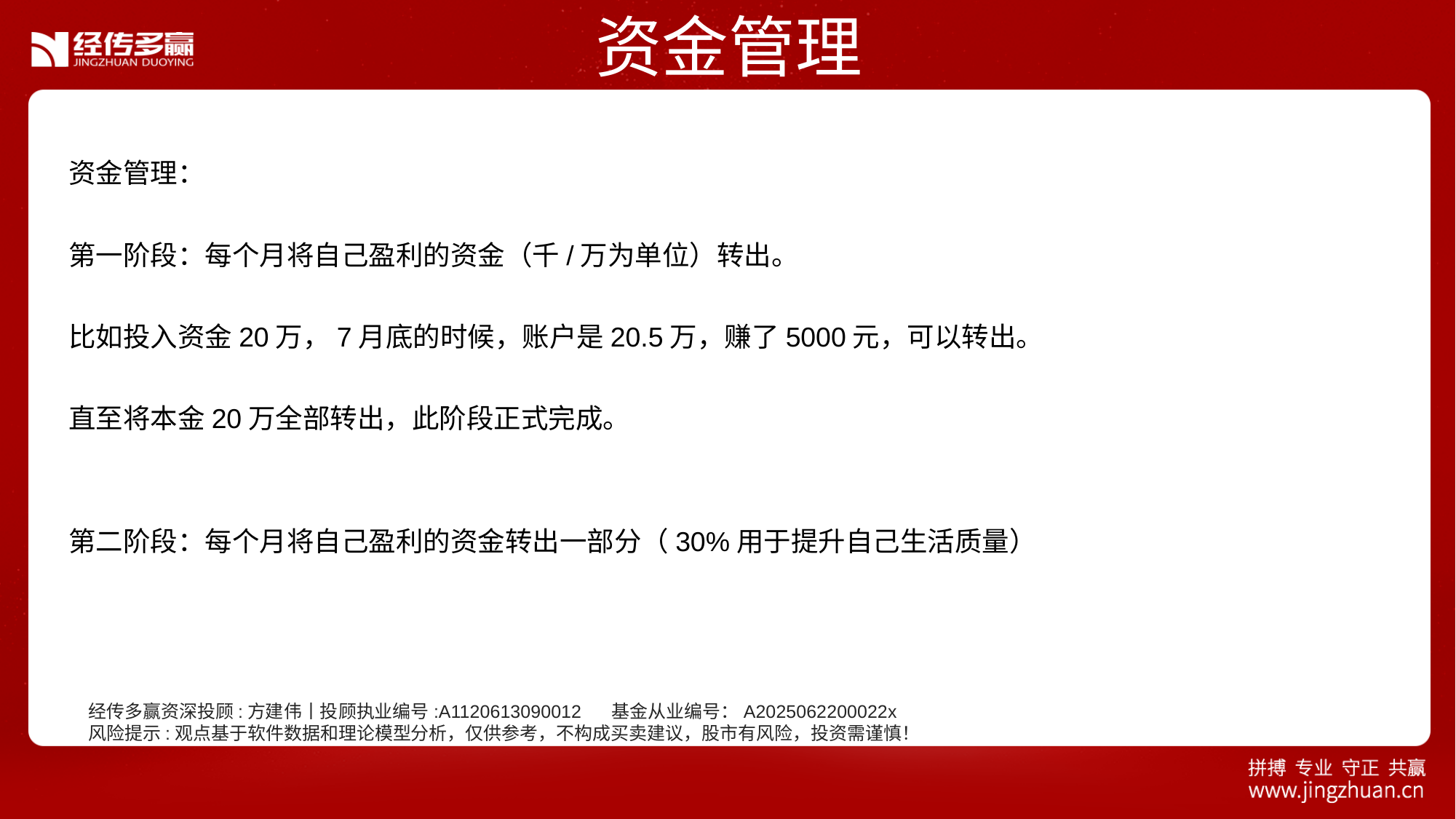

资金管理
资金管理：

第一阶段：每个月将自己盈利的资金（千/万为单位）转出。

比如投入资金20万，7月底的时候，账户是20.5万，赚了5000元，可以转出。

直至将本金20万全部转出，此阶段正式完成。

第二阶段：每个月将自己盈利的资金转出一部分（30%用于提升自己生活质量）